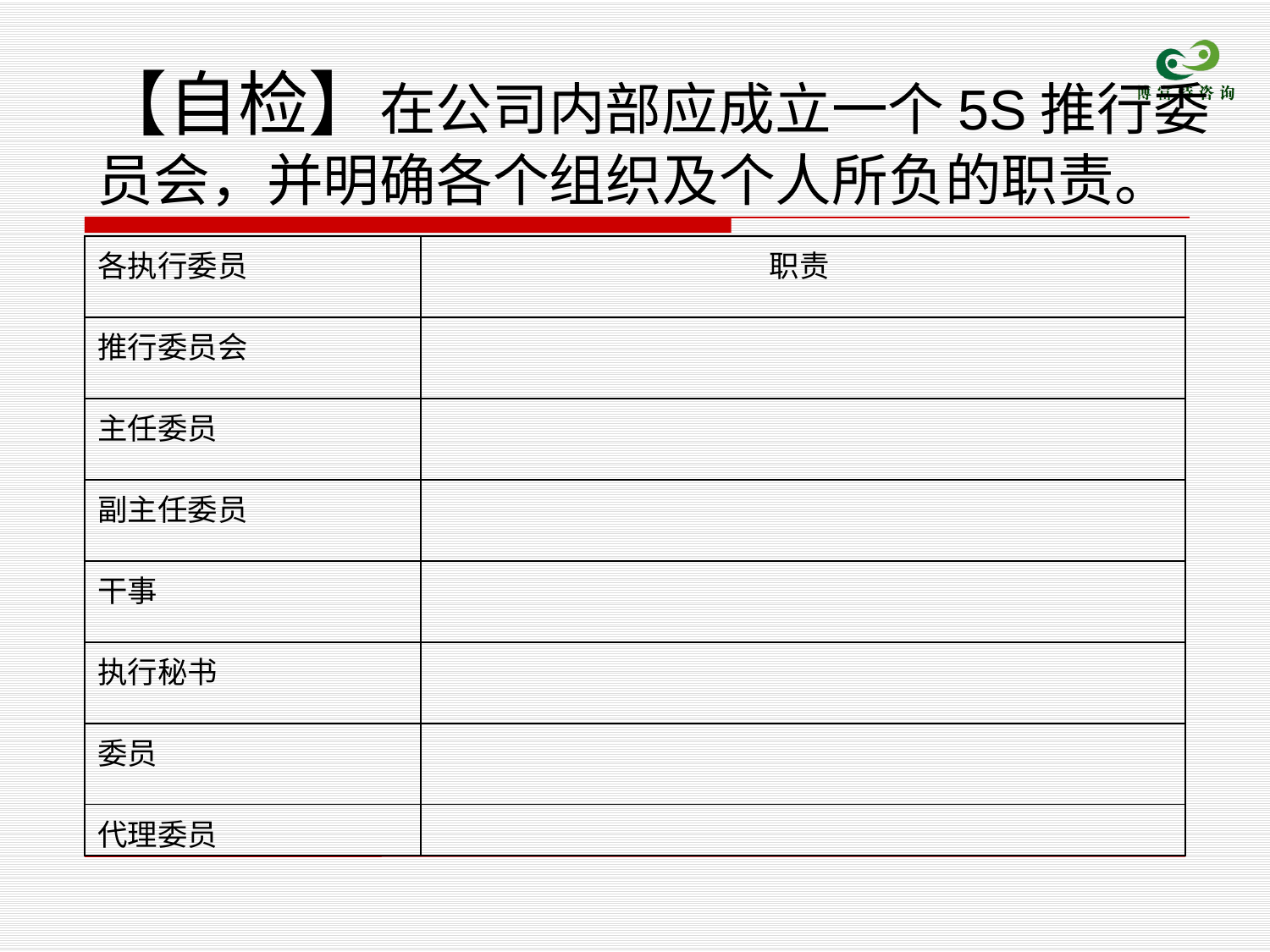

【自检】在公司内部应成立一个5S推行委员会，并明确各个组织及个人所负的职责。
| 各执行委员 | 职责 |
| --- | --- |
| 推行委员会 |  |
| 主任委员 |  |
| 副主任委员 |  |
| 干事 |  |
| 执行秘书 |  |
| 委员 |  |
| 代理委员 |  |
331